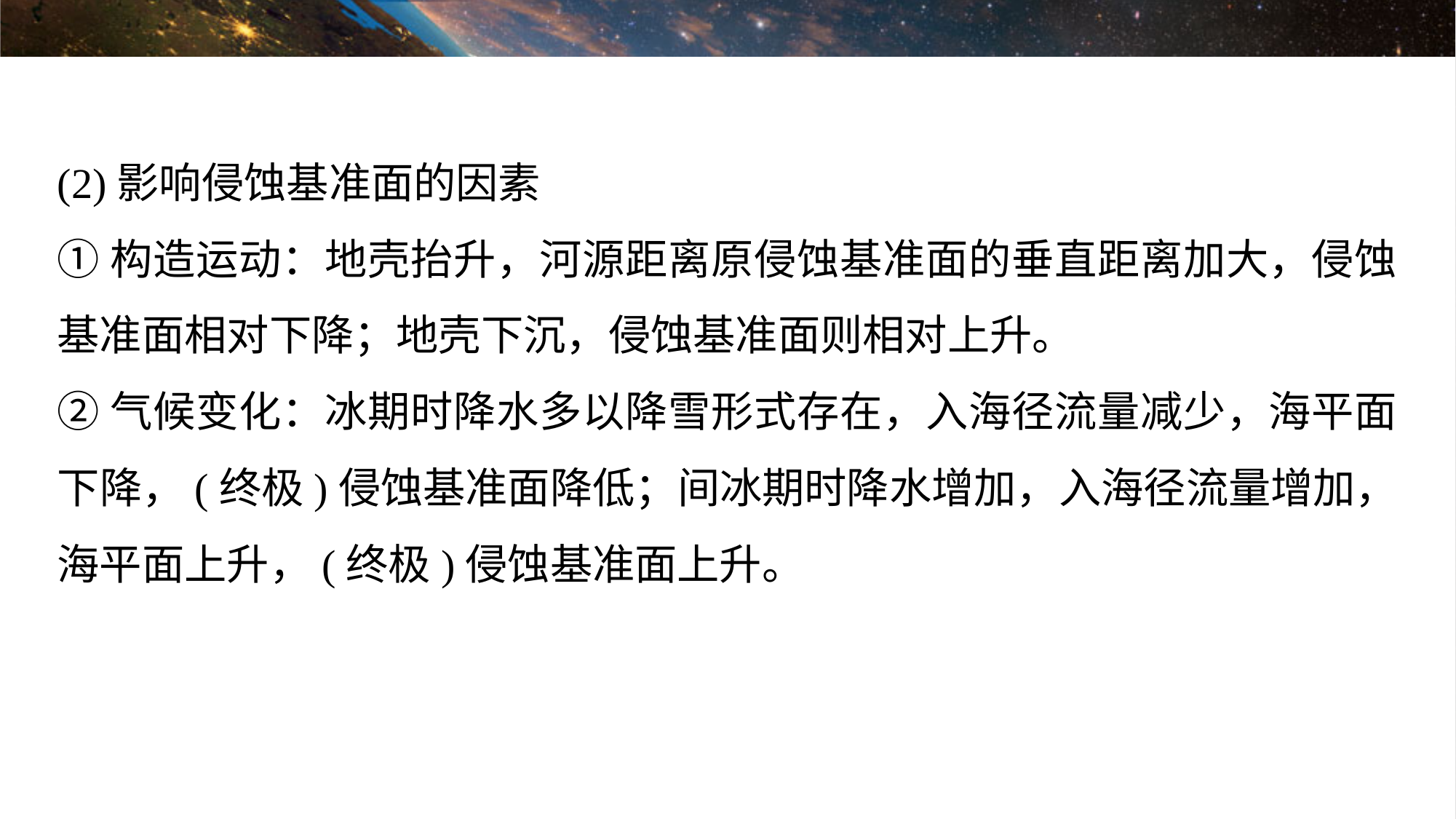

(2)影响侵蚀基准面的因素
①构造运动：地壳抬升，河源距离原侵蚀基准面的垂直距离加大，侵蚀基准面相对下降；地壳下沉，侵蚀基准面则相对上升。
②气候变化：冰期时降水多以降雪形式存在，入海径流量减少，海平面下降，(终极)侵蚀基准面降低；间冰期时降水增加，入海径流量增加，海平面上升，(终极)侵蚀基准面上升。